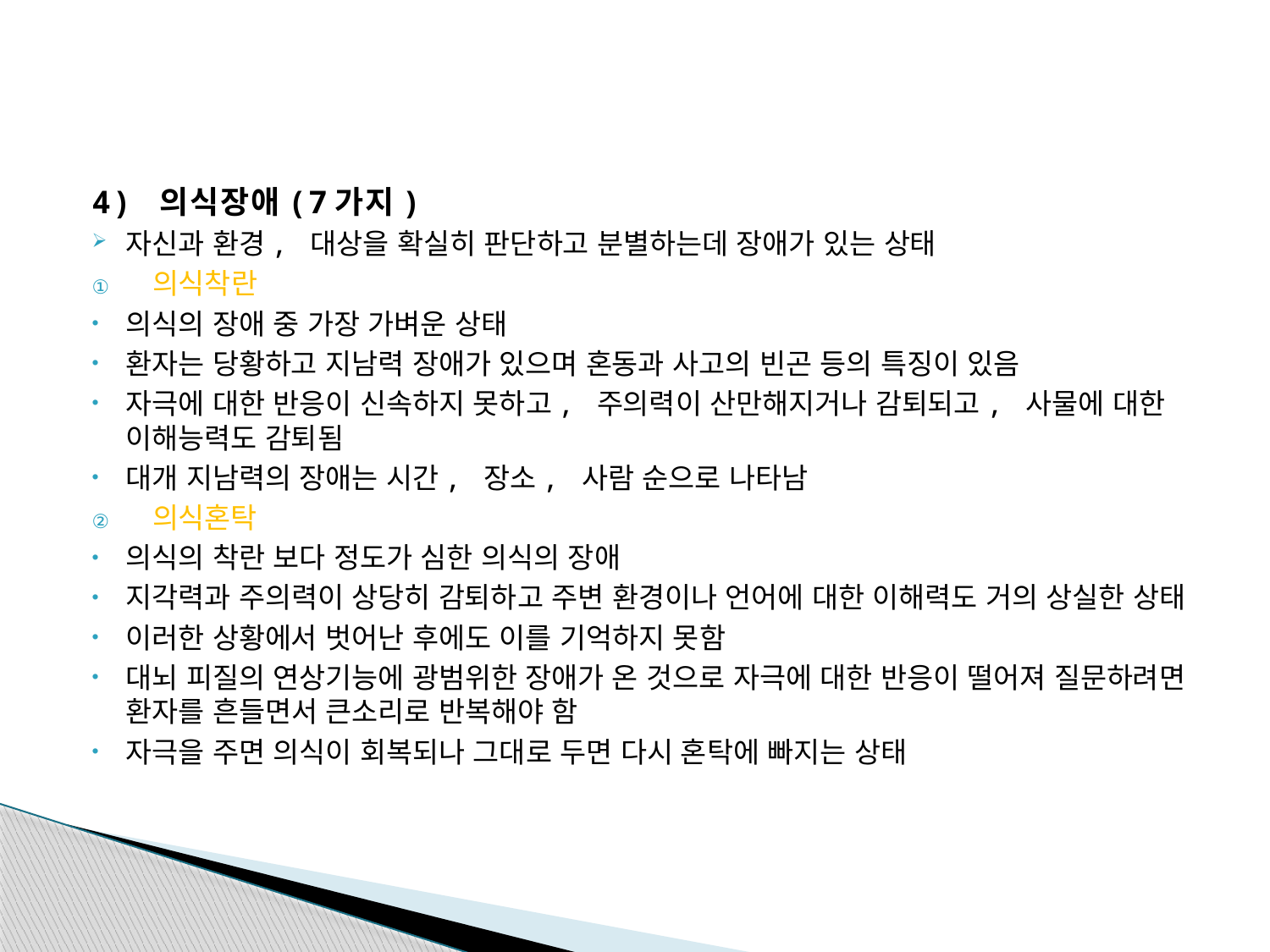

#
4) 의식장애(7가지)
자신과 환경, 대상을 확실히 판단하고 분별하는데 장애가 있는 상태
의식착란
의식의 장애 중 가장 가벼운 상태
환자는 당황하고 지남력 장애가 있으며 혼동과 사고의 빈곤 등의 특징이 있음
자극에 대한 반응이 신속하지 못하고, 주의력이 산만해지거나 감퇴되고, 사물에 대한 이해능력도 감퇴됨
대개 지남력의 장애는 시간, 장소, 사람 순으로 나타남
의식혼탁
의식의 착란 보다 정도가 심한 의식의 장애
지각력과 주의력이 상당히 감퇴하고 주변 환경이나 언어에 대한 이해력도 거의 상실한 상태
이러한 상황에서 벗어난 후에도 이를 기억하지 못함
대뇌 피질의 연상기능에 광범위한 장애가 온 것으로 자극에 대한 반응이 떨어져 질문하려면 환자를 흔들면서 큰소리로 반복해야 함
자극을 주면 의식이 회복되나 그대로 두면 다시 혼탁에 빠지는 상태